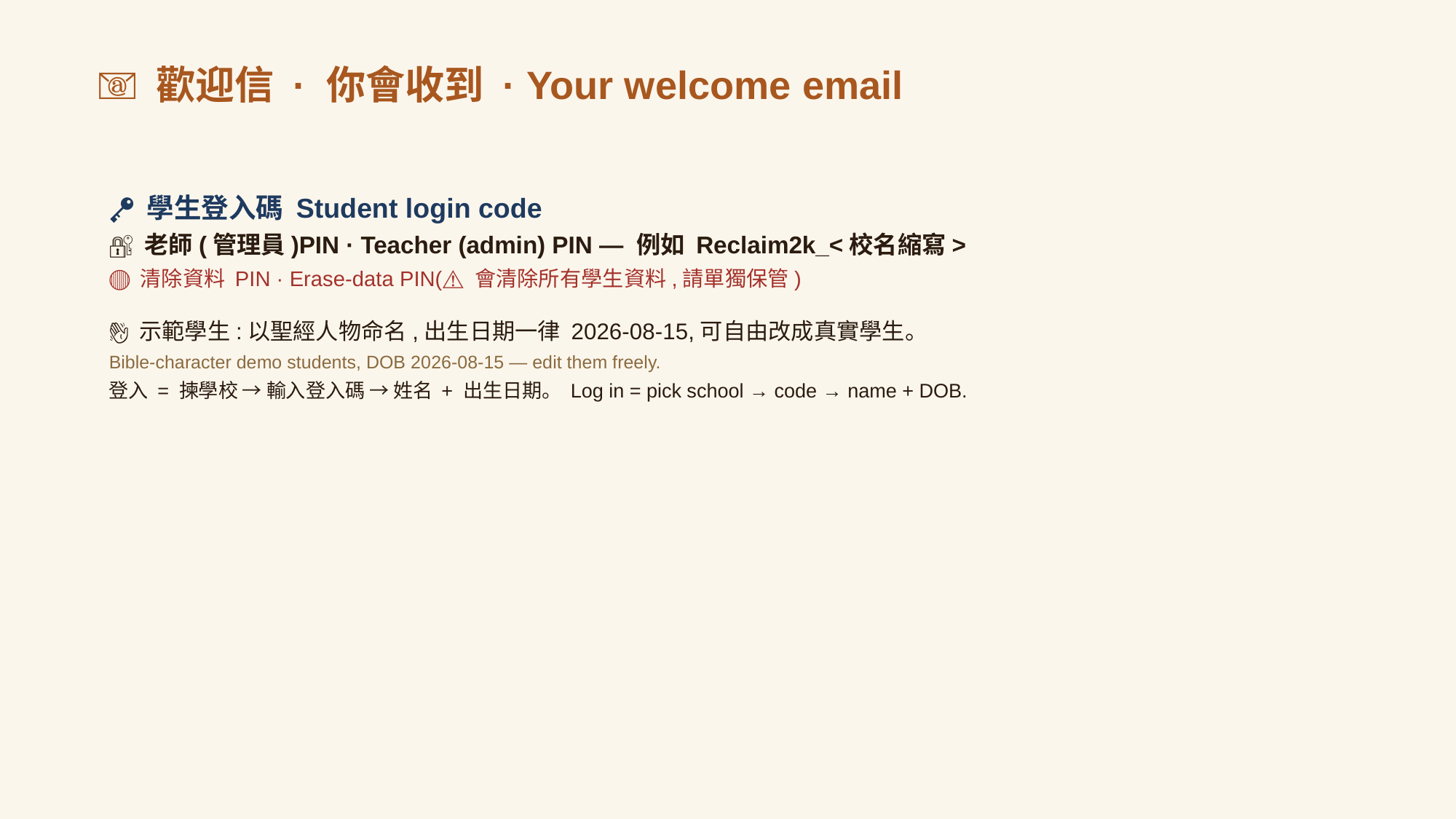

📧 歡迎信 · 你會收到 · Your welcome email
🔑 學生登入碼 Student login code
🔐 老師(管理員)PIN · Teacher (admin) PIN — 例如 Reclaim2k_<校名縮寫>
🔴 清除資料 PIN · Erase-data PIN(⚠️ 會清除所有學生資料,請單獨保管)

👋 示範學生:以聖經人物命名,出生日期一律 2026-08-15,可自由改成真實學生。
Bible-character demo students, DOB 2026-08-15 — edit them freely.
登入 = 揀學校 → 輸入登入碼 → 姓名 + 出生日期。 Log in = pick school → code → name + DOB.